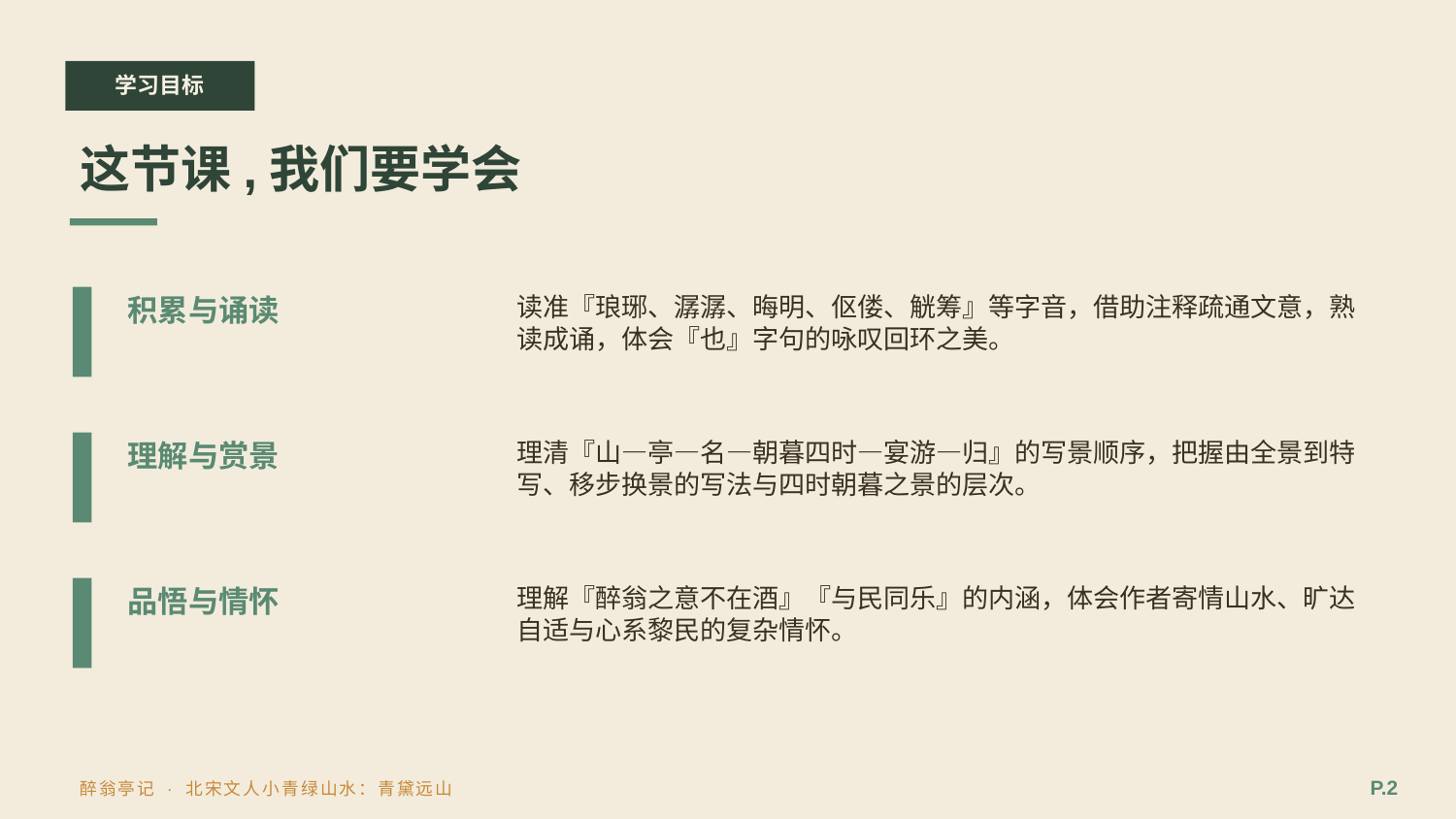

学习目标

这节课,我们要学会

积累与诵读
读准『琅琊、潺潺、晦明、伛偻、觥筹』等字音，借助注释疏通文意，熟读成诵，体会『也』字句的咏叹回环之美。

理解与赏景
理清『山—亭—名—朝暮四时—宴游—归』的写景顺序，把握由全景到特写、移步换景的写法与四时朝暮之景的层次。

品悟与情怀
理解『醉翁之意不在酒』『与民同乐』的内涵，体会作者寄情山水、旷达自适与心系黎民的复杂情怀。

P.2
醉翁亭记 · 北宋文人小青绿山水：青黛远山